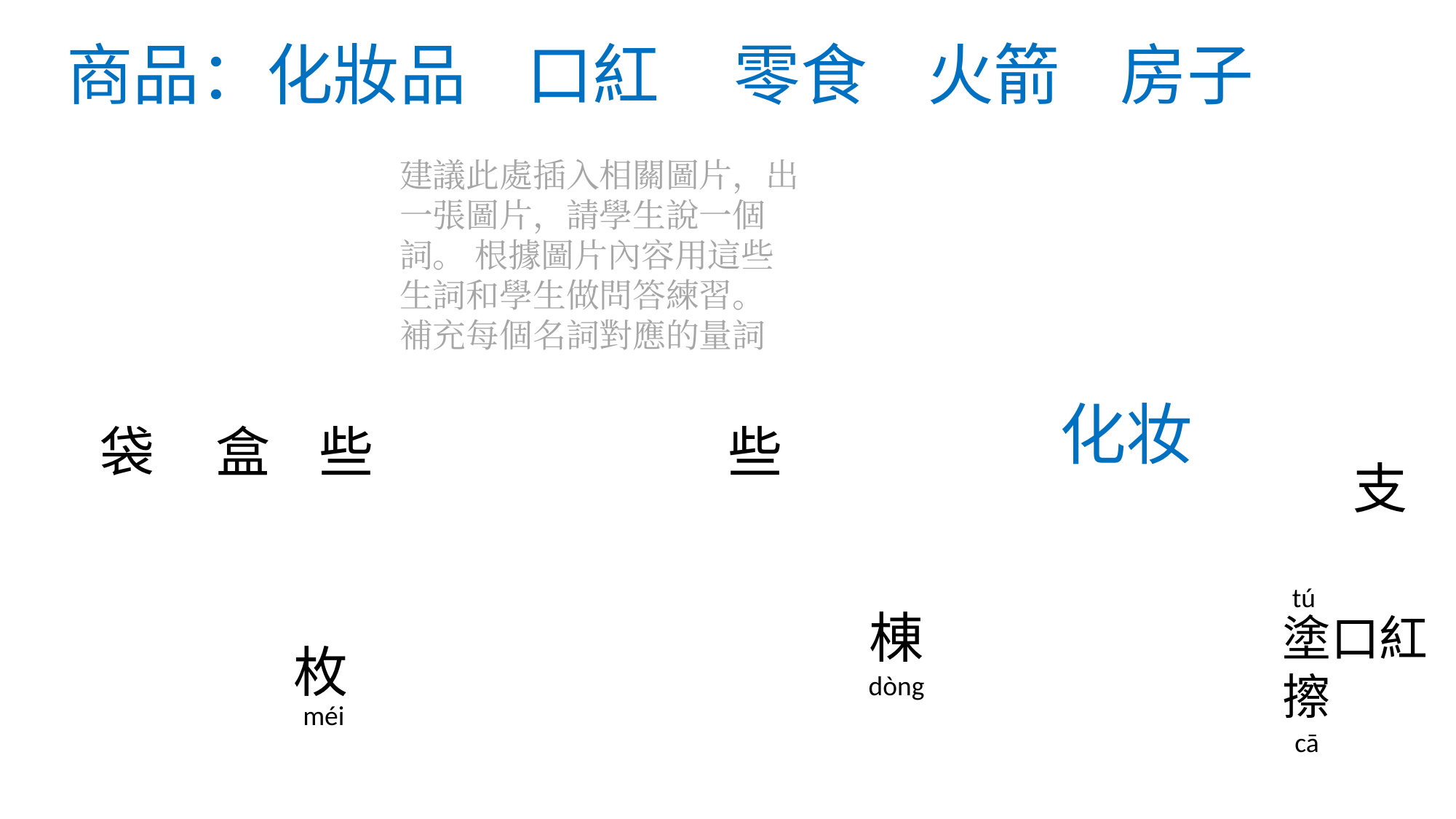

# 商品：化妝品    口紅     零食    火箭    房子
建議此處插入相關圖片，出一張圖片，請學生說一個詞。 根據圖片內容用這些生詞和學生做問答練習。
補充每個名詞對應的量詞
袋     盒    些
些
化妆
支
棟
tú
枚
塗口紅
擦
dòng
méi
cā